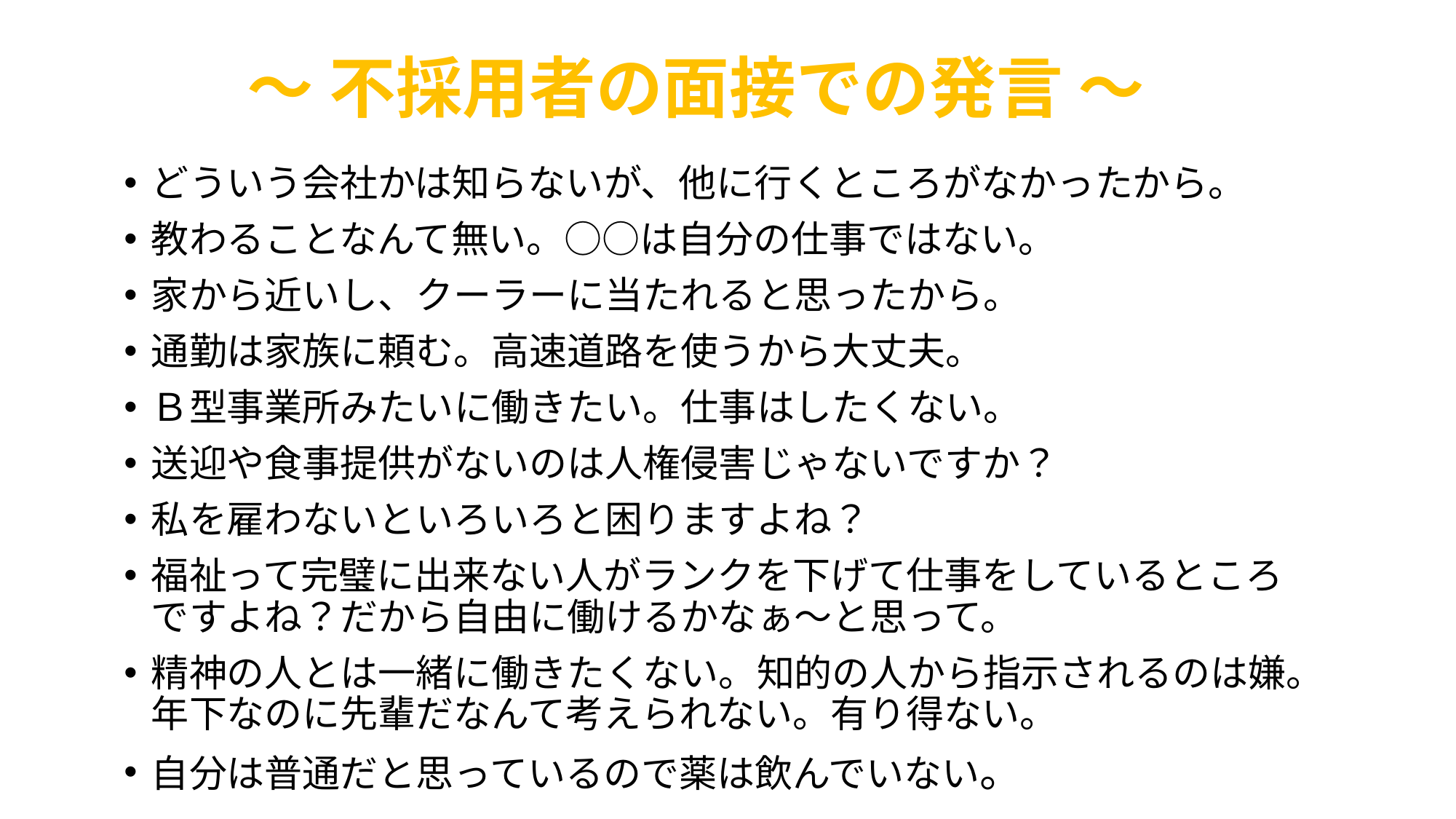

# ～ 不採用者の面接での発言 ～
どういう会社かは知らないが、他に行くところがなかったから。
教わることなんて無い。○○は自分の仕事ではない。
家から近いし、クーラーに当たれると思ったから。
通勤は家族に頼む。高速道路を使うから大丈夫。
Ｂ型事業所みたいに働きたい。仕事はしたくない。
送迎や食事提供がないのは人権侵害じゃないですか？
私を雇わないといろいろと困りますよね？
福祉って完璧に出来ない人がランクを下げて仕事をしているところ　ですよね？だから自由に働けるかなぁ～と思って。
精神の人とは一緒に働きたくない。知的の人から指示されるのは嫌。年下なのに先輩だなんて考えられない。有り得ない。
自分は普通だと思っているので薬は飲んでいない。